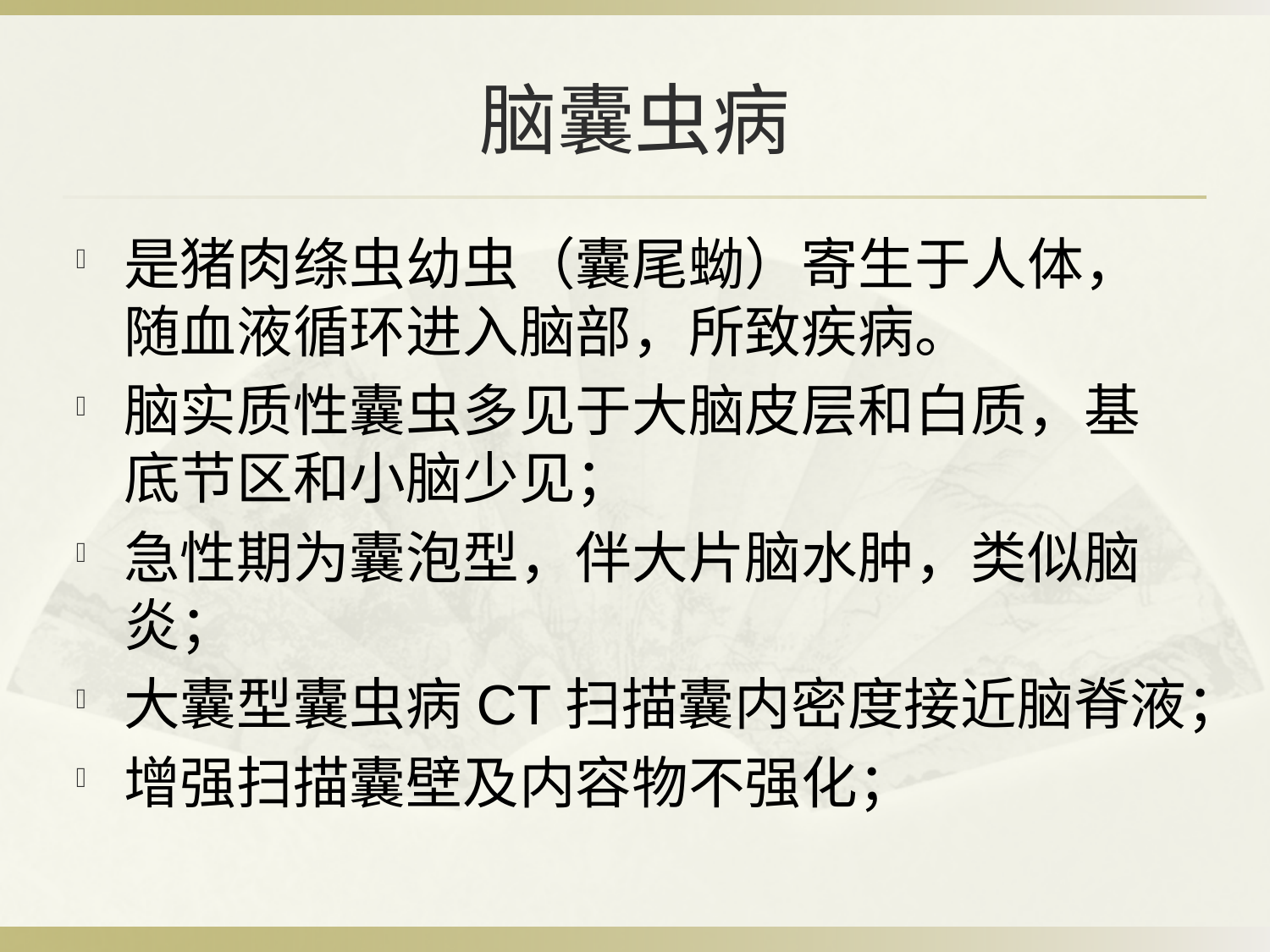

# 脑囊虫病
是猪肉绦虫幼虫（囊尾蚴）寄生于人体，随血液循环进入脑部，所致疾病。
脑实质性囊虫多见于大脑皮层和白质，基底节区和小脑少见；
急性期为囊泡型，伴大片脑水肿，类似脑炎；
大囊型囊虫病CT扫描囊内密度接近脑脊液；
增强扫描囊壁及内容物不强化；